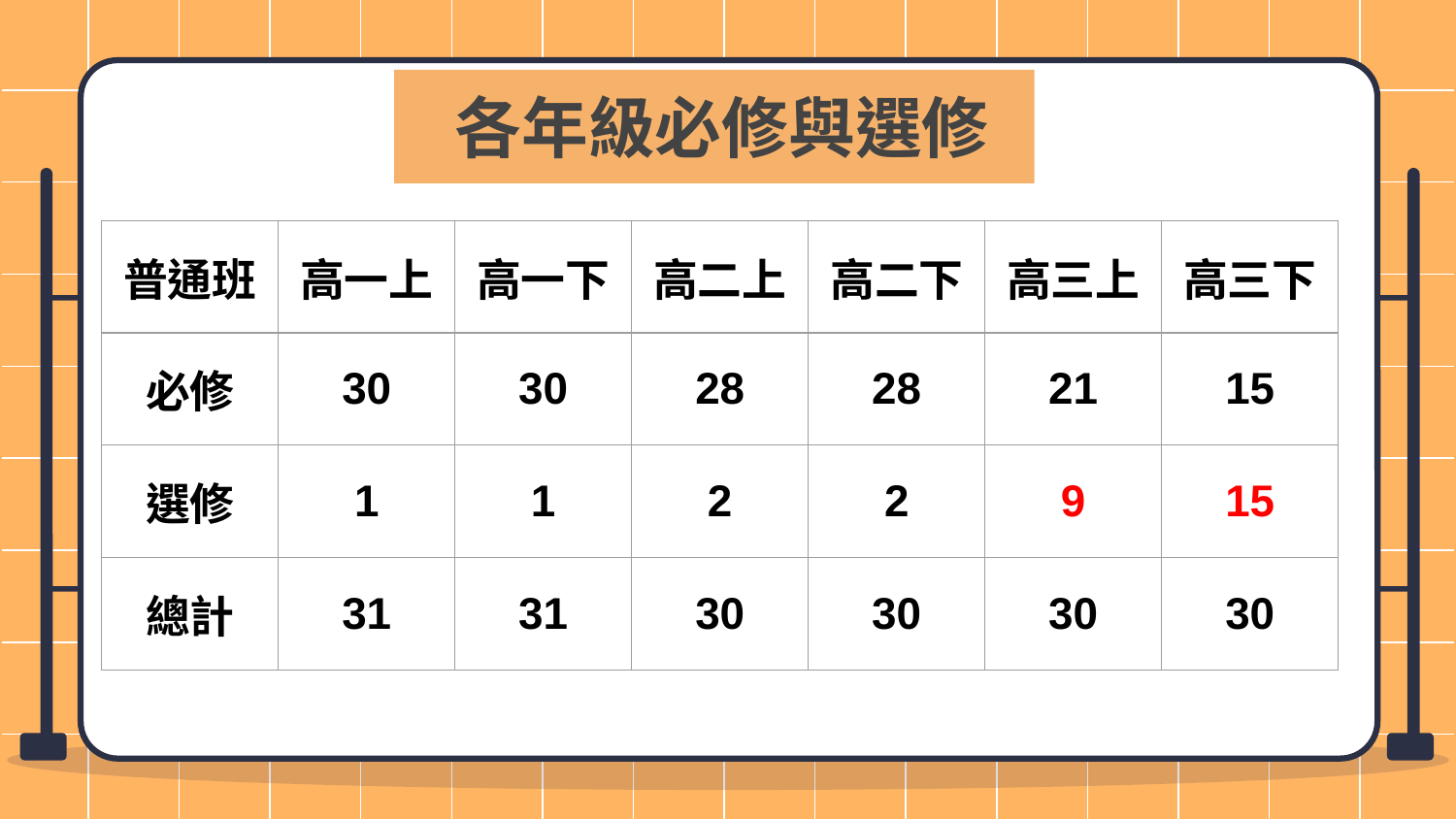

各年級必修與選修

| 普通班 | 高一上 | 高一下 | 高二上 | 高二下 | 高三上 | 高三下 |
| --- | --- | --- | --- | --- | --- | --- |
| 必修 | 30 | 30 | 28 | 28 | 21 | 15 |
| 選修 | 1 | 1 | 2 | 2 | 9 | 15 |
| 總計 | 31 | 31 | 30 | 30 | 30 | 30 |